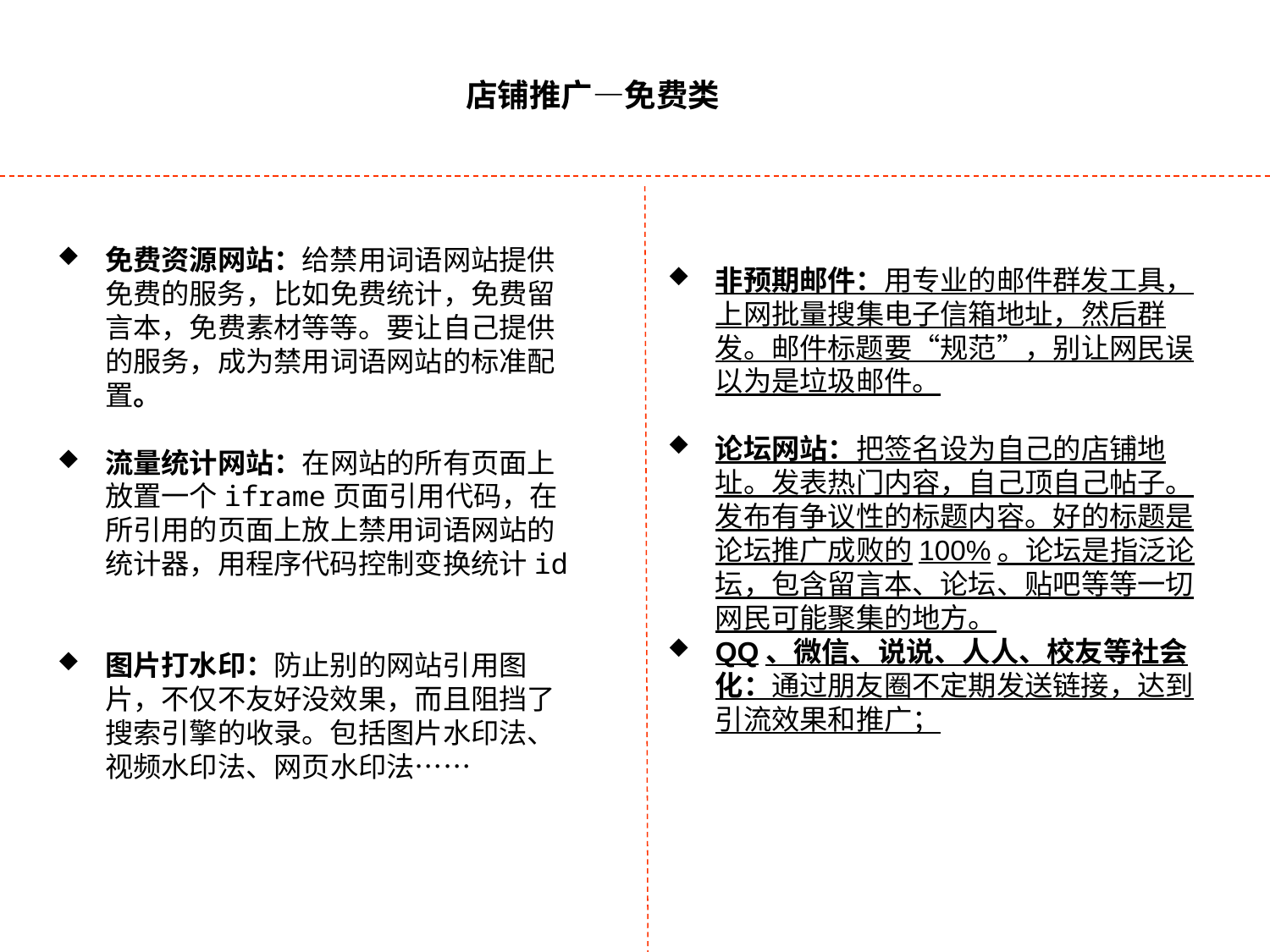

店铺推广—免费类
免费资源网站：给禁用词语网站提供免费的服务，比如免费统计，免费留言本，免费素材等等。要让自己提供的服务，成为禁用词语网站的标准配置。

流量统计网站：在网站的所有页面上放置一个iframe页面引用代码，在所引用的页面上放上禁用词语网站的统计器，用程序代码控制变换统计id
图片打水印：防止别的网站引用图片，不仅不友好没效果，而且阻挡了搜索引擎的收录。包括图片水印法、视频水印法、网页水印法……
非预期邮件：用专业的邮件群发工具，上网批量搜集电子信箱地址，然后群发。邮件标题要“规范”，别让网民误以为是垃圾邮件。

论坛网站：把签名设为自己的店铺地址。发表热门内容，自己顶自己帖子。发布有争议性的标题内容。好的标题是论坛推广成败的100%。论坛是指泛论坛，包含留言本、论坛、贴吧等等一切网民可能聚集的地方。
QQ、微信、说说、人人、校友等社会化：通过朋友圈不定期发送链接，达到引流效果和推广；